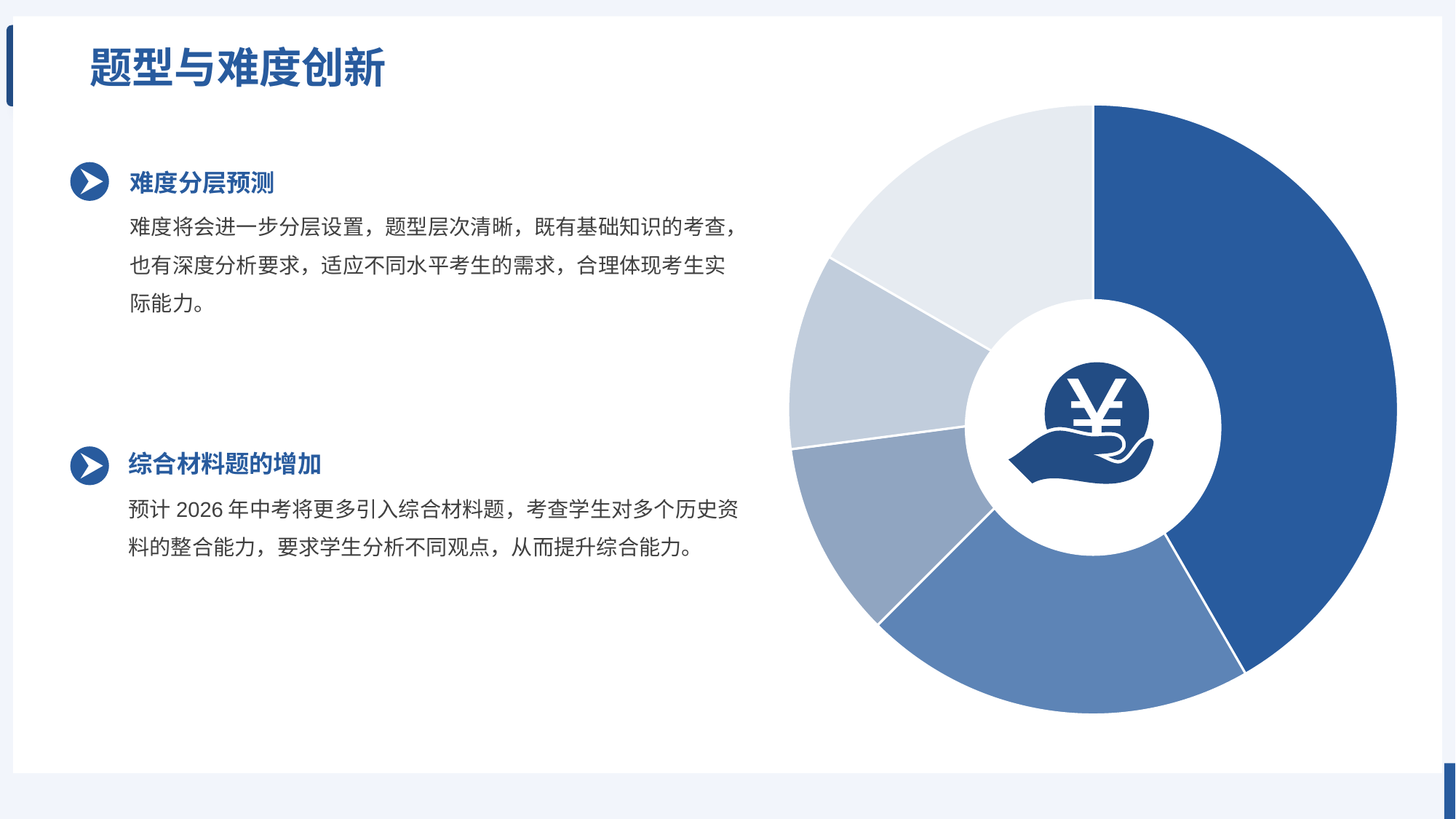

题型与难度创新

### Chart

| Category | 销售额 |
|---|---|
| 仪器设备 | 2.0 |
| 材料费 | 1.0 |
| 会议差旅费 | 0.5 |
| 管理费 | 0.5 |
| 科研业务费 | 0.8 |

难度分层预测
难度将会进一步分层设置，题型层次清晰，既有基础知识的考查，也有深度分析要求，适应不同水平考生的需求，合理体现考生实际能力。

综合材料题的增加

预计2026年中考将更多引入综合材料题，考查学生对多个历史资料的整合能力，要求学生分析不同观点，从而提升综合能力。